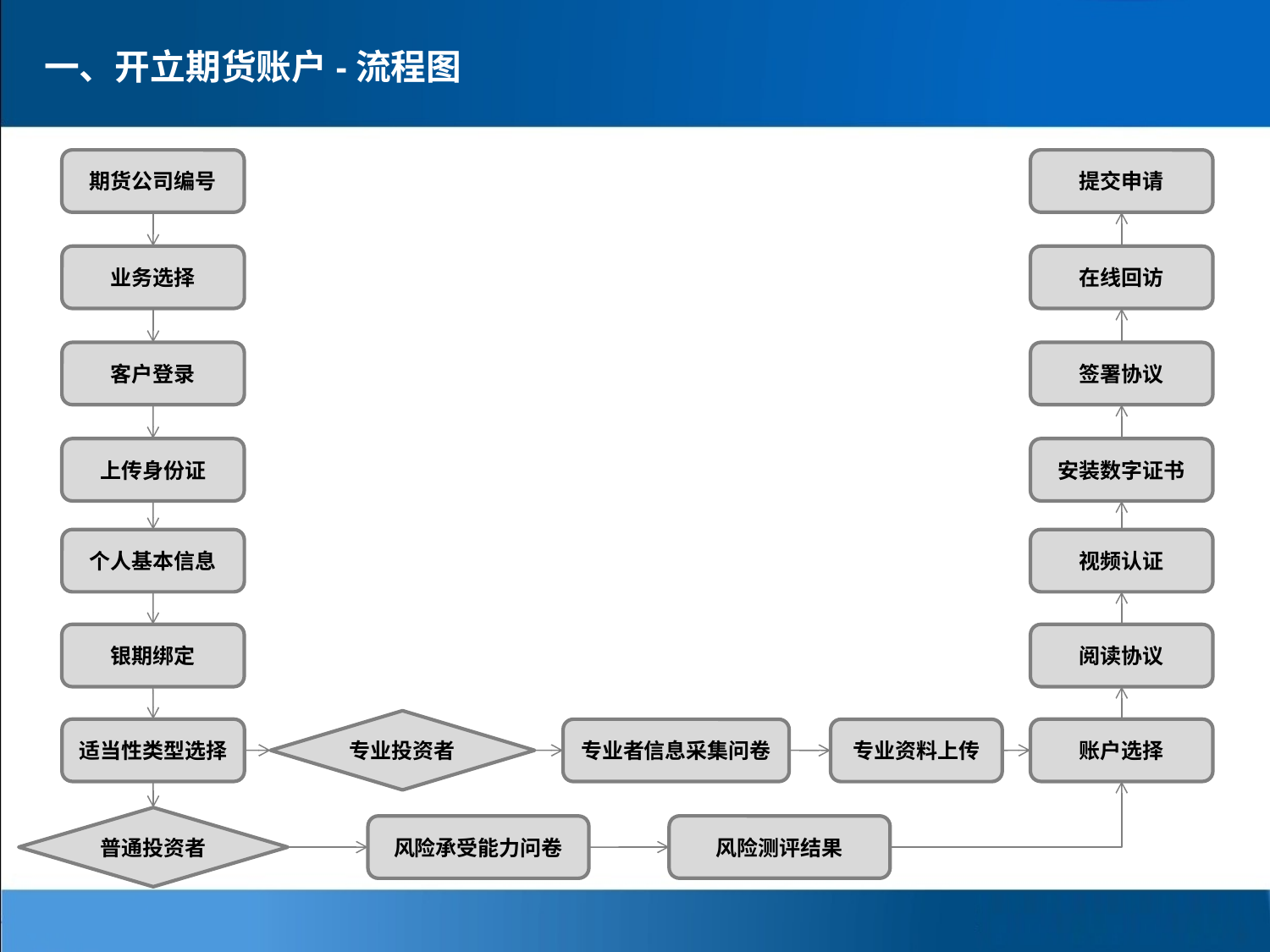

一、开立期货账户-流程图
期货公司编号
提交申请
业务选择
在线回访
客户登录
签署协议
上传身份证
安装数字证书
个人基本信息
视频认证
银期绑定
阅读协议
专业投资者
适当性类型选择
账户选择
专业者信息采集问卷
专业资料上传
普通投资者
风险测评结果
风险承受能力问卷